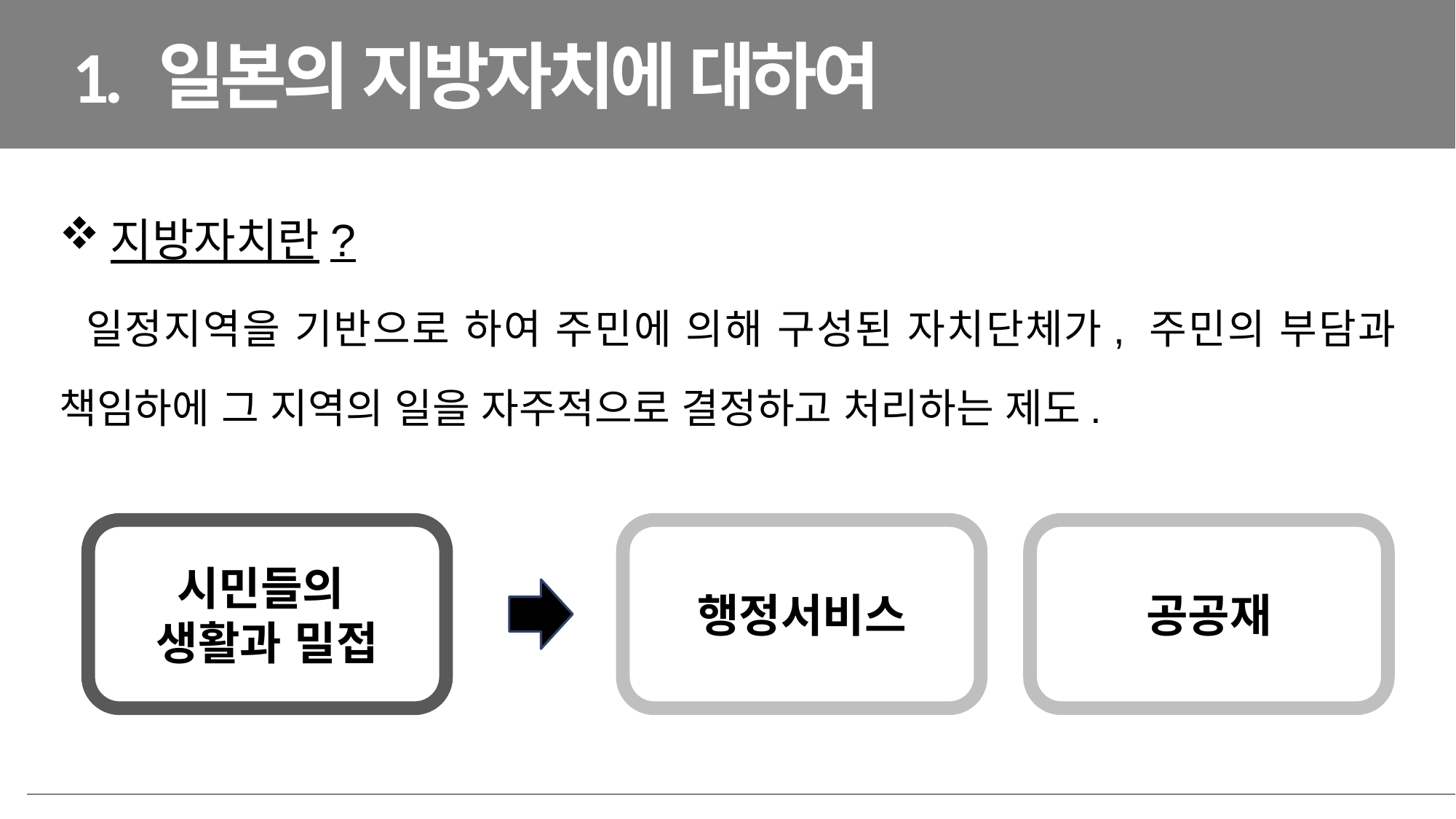

1. 일본의 지방자치에 대하여
지방자치란?
 일정지역을 기반으로 하여 주민에 의해 구성된 자치단체가, 주민의 부담과 책임하에 그 지역의 일을 자주적으로 결정하고 처리하는 제도.

시민들의
생활과 밀접

행정서비스

공공재